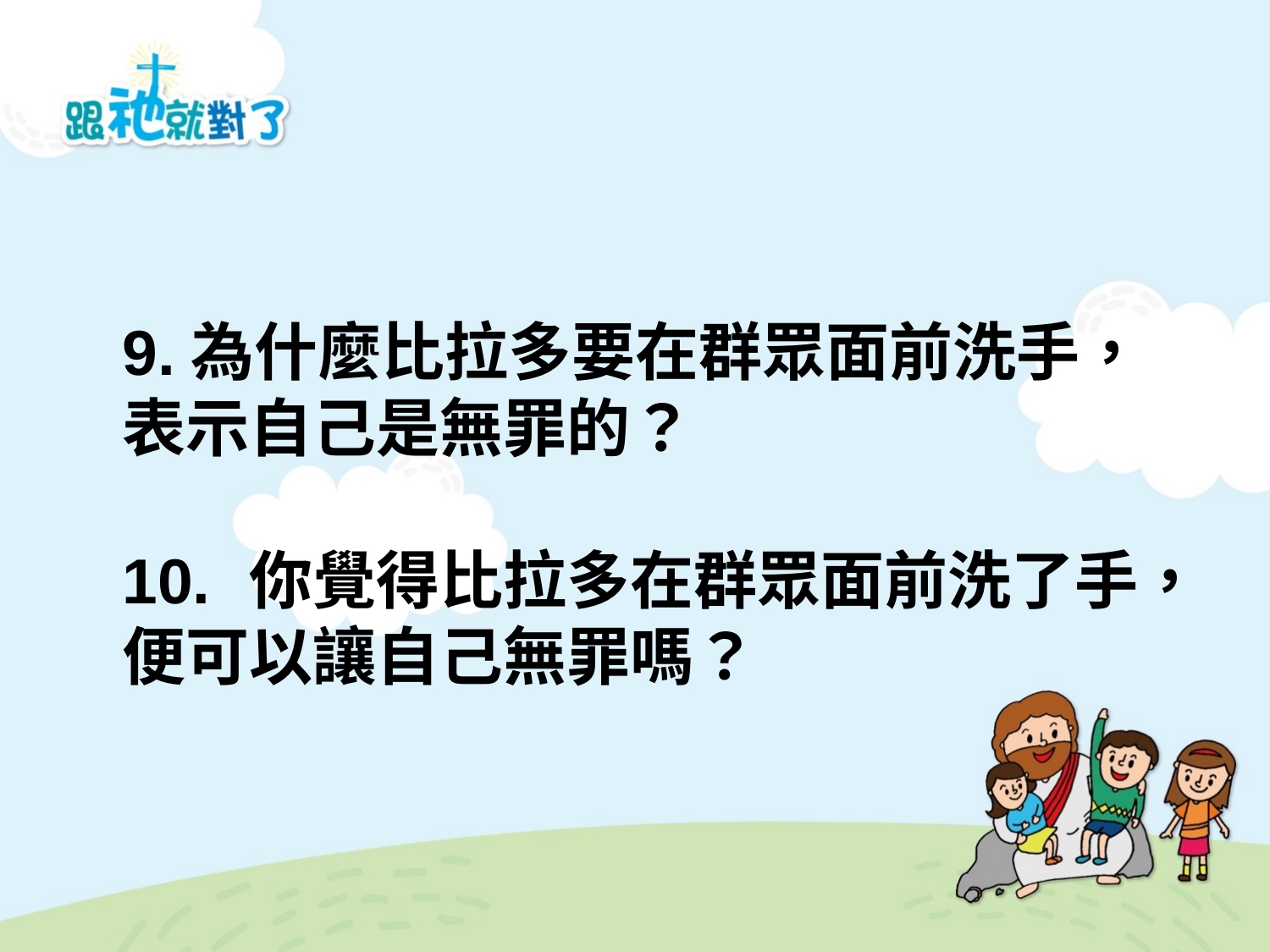

9.為什麼比拉多要在群眾面前洗手，表示自己是無罪的？

10.	你覺得比拉多在群眾面前洗了手，便可以讓自己無罪嗎？